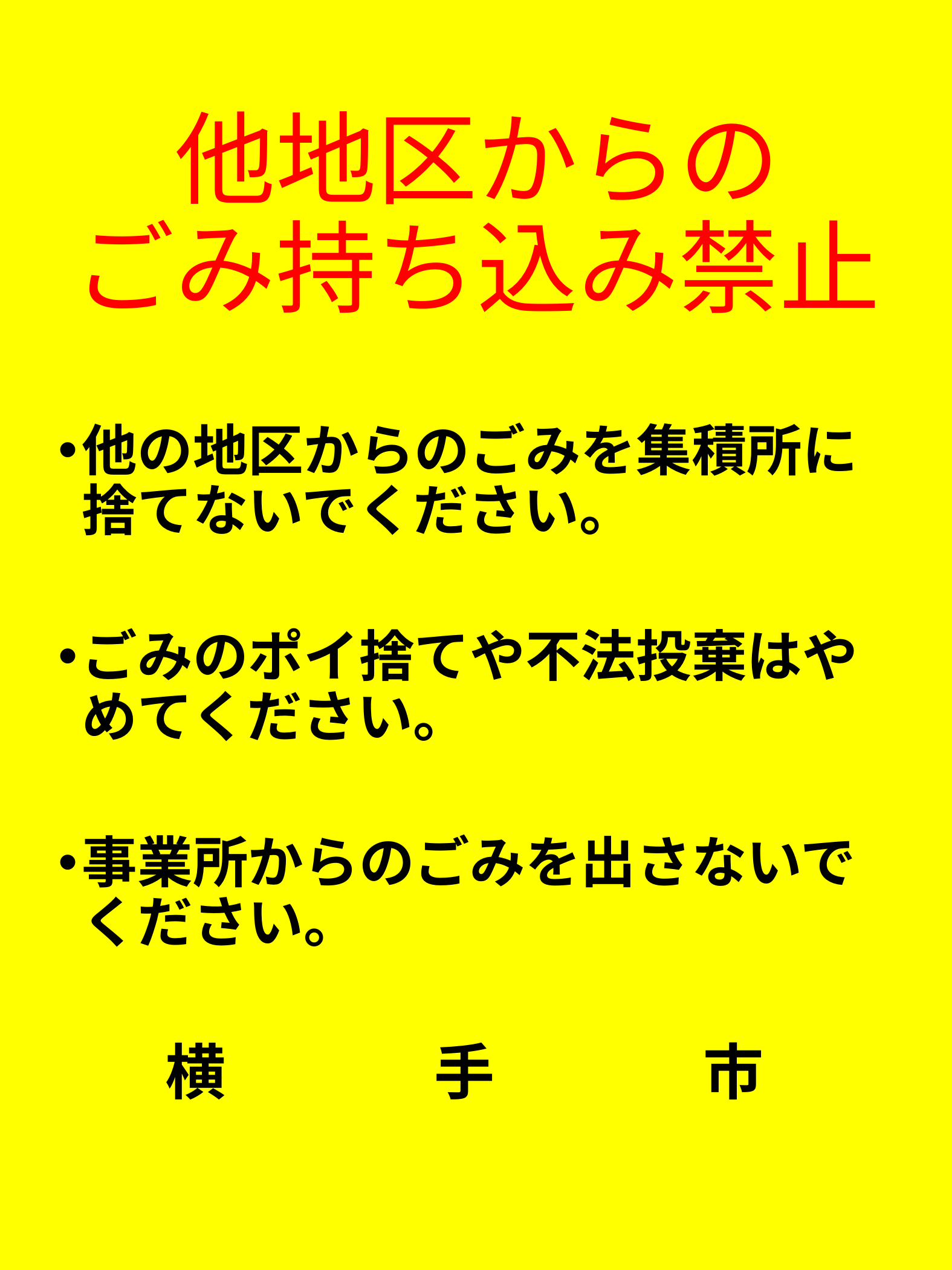

# 他地区からの ごみ持ち込み禁止

他の地区からのごみを集積所に捨てないでください。

ごみのポイ捨てや不法投棄はやめてください。

事業所からのごみを出さないでください。

横　　　  手  　　　市